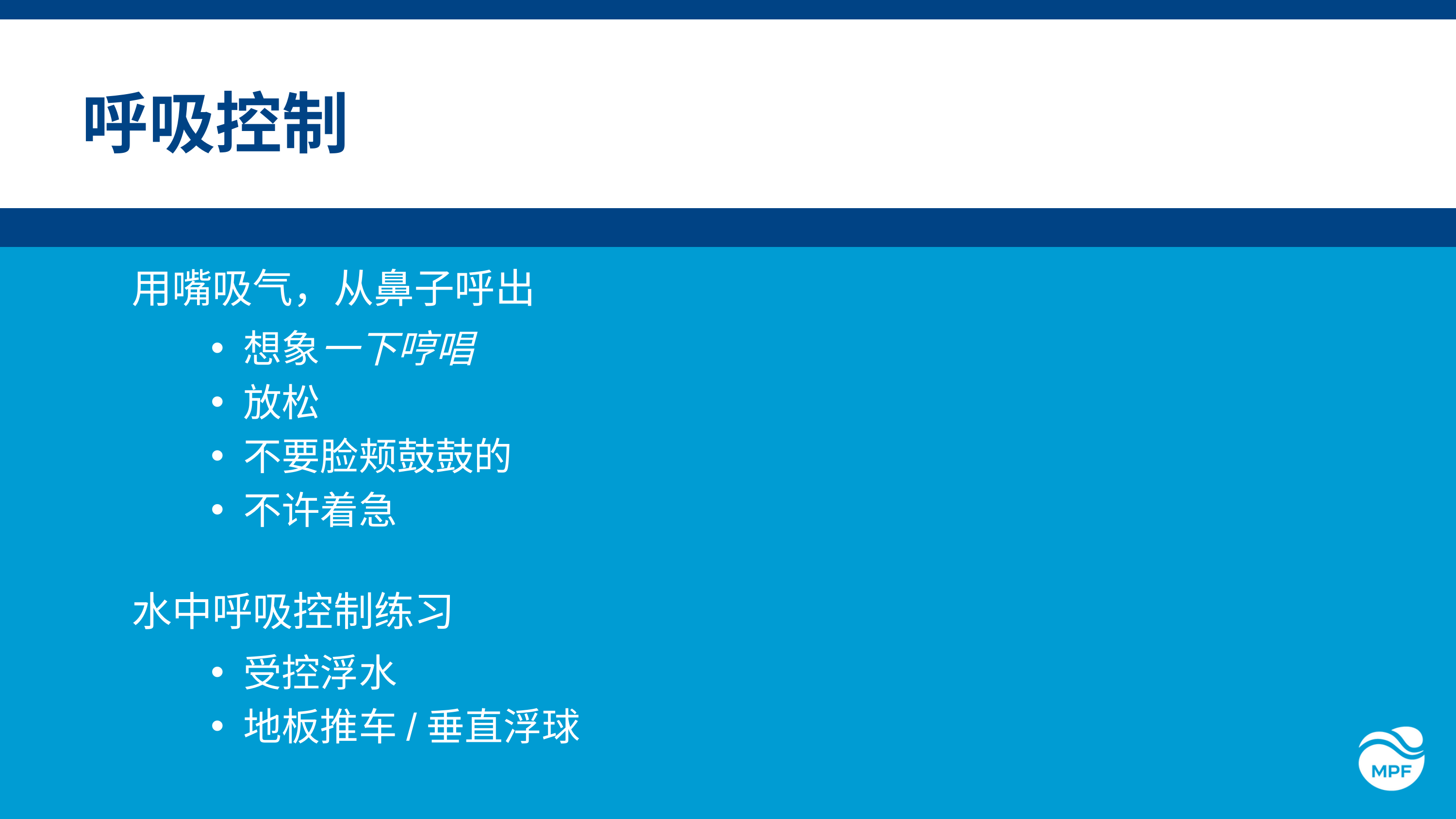

呼吸控制

用嘴吸气，从鼻子呼出
想象一下哼唱
放松
不要脸颊鼓鼓的
不许着急
水中呼吸控制练习
受控浮水
地板推车/垂直浮球